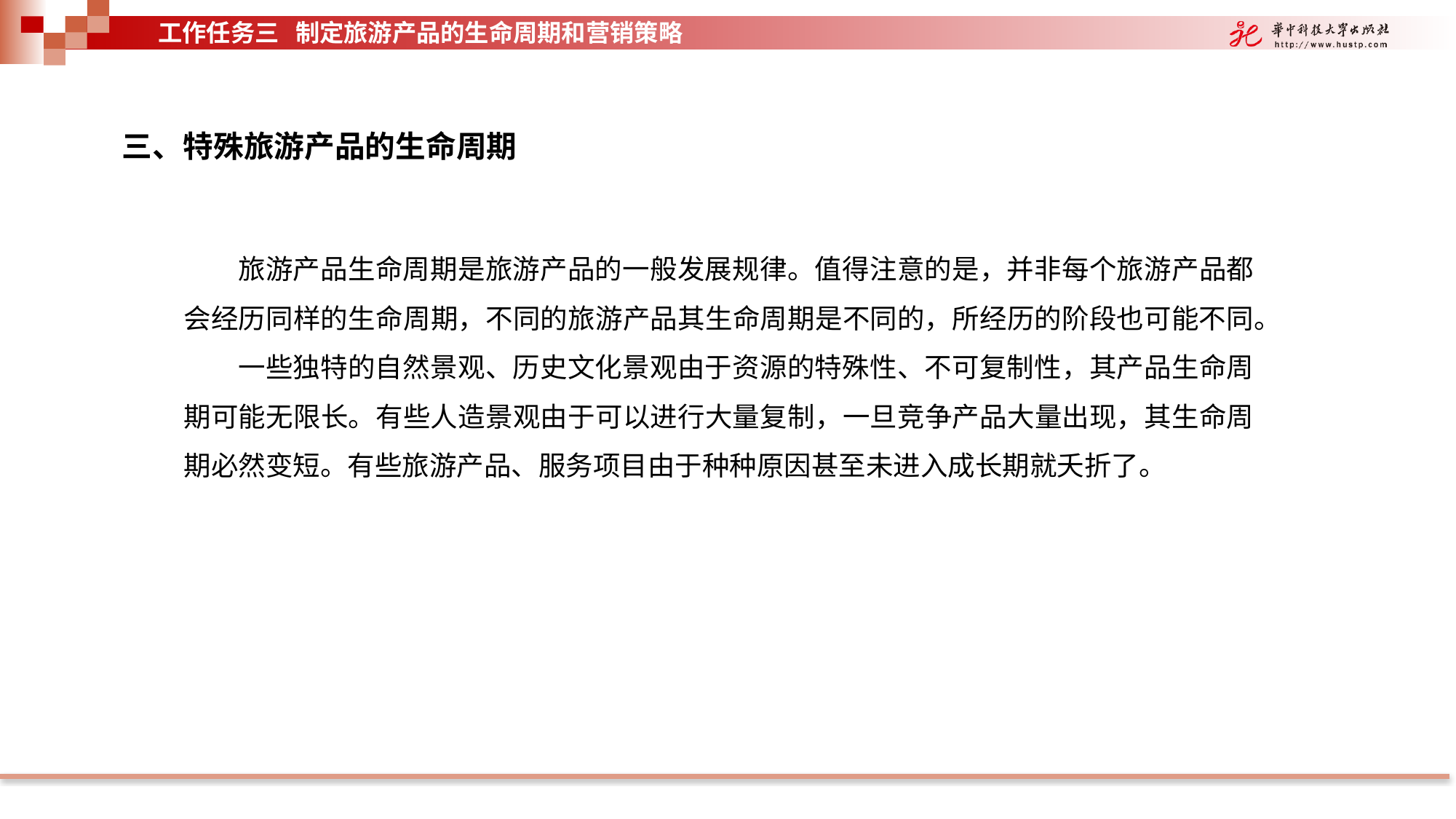

工作任务三   制定旅游产品的生命周期和营销策略
三、特殊旅游产品的生命周期
旅游产品生命周期是旅游产品的一般发展规律。值得注意的是，并非每个旅游产品都会经历同样的生命周期，不同的旅游产品其生命周期是不同的，所经历的阶段也可能不同。
一些独特的自然景观、历史文化景观由于资源的特殊性、不可复制性，其产品生命周期可能无限长。有些人造景观由于可以进行大量复制，一旦竞争产品大量出现，其生命周期必然变短。有些旅游产品、服务项目由于种种原因甚至未进入成长期就夭折了。